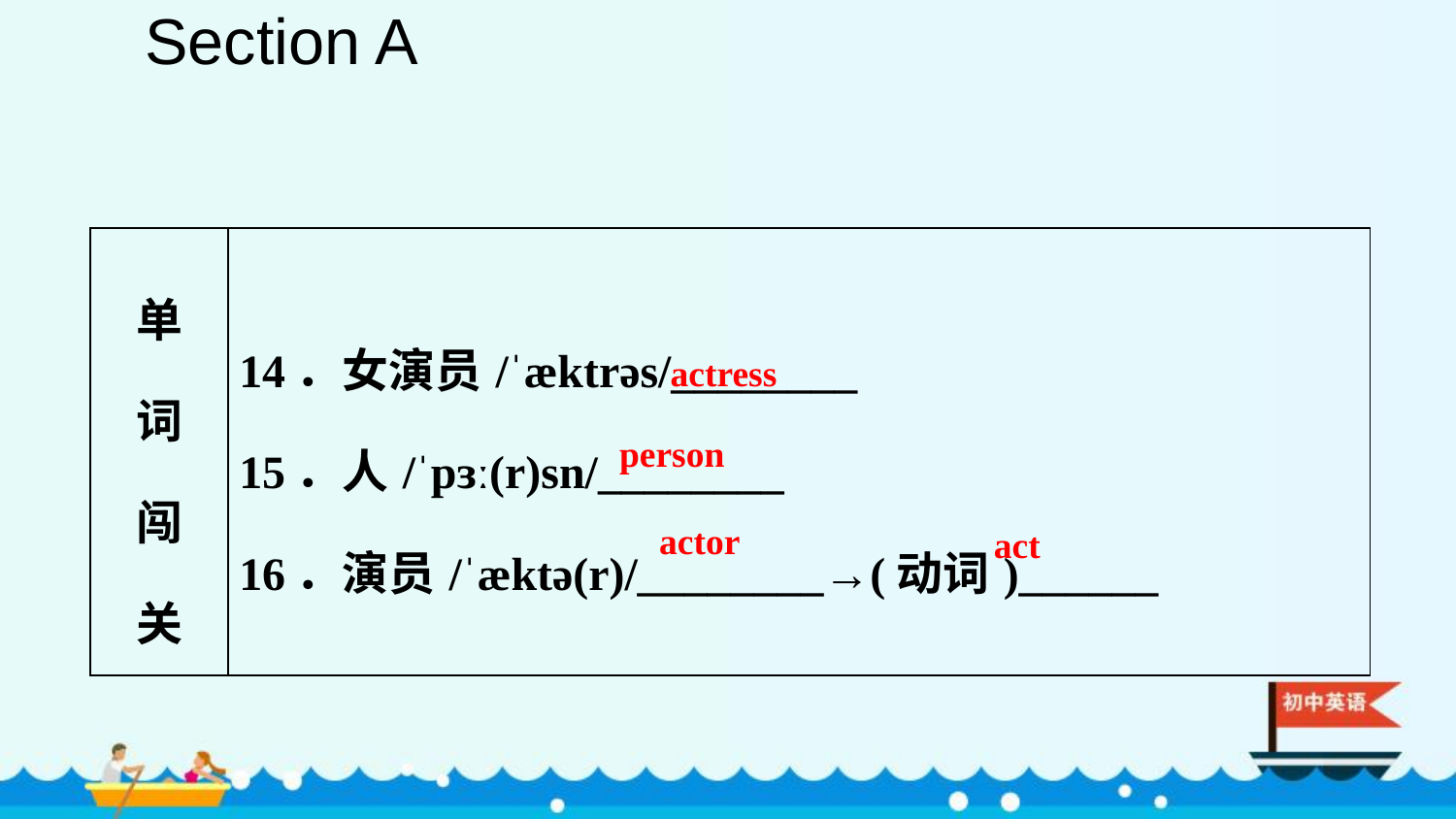

Section A

| 单 词 闯 关 | 14．女演员/ˈæktrəs/\_\_\_\_\_\_\_\_ 15．人/ˈpɜː(r)sn/\_\_\_\_\_\_\_\_ 16．演员/ˈæktə(r)/\_\_\_\_\_\_\_\_→(动词)\_\_\_\_\_\_ |
| --- | --- |
actress
person
actor
act